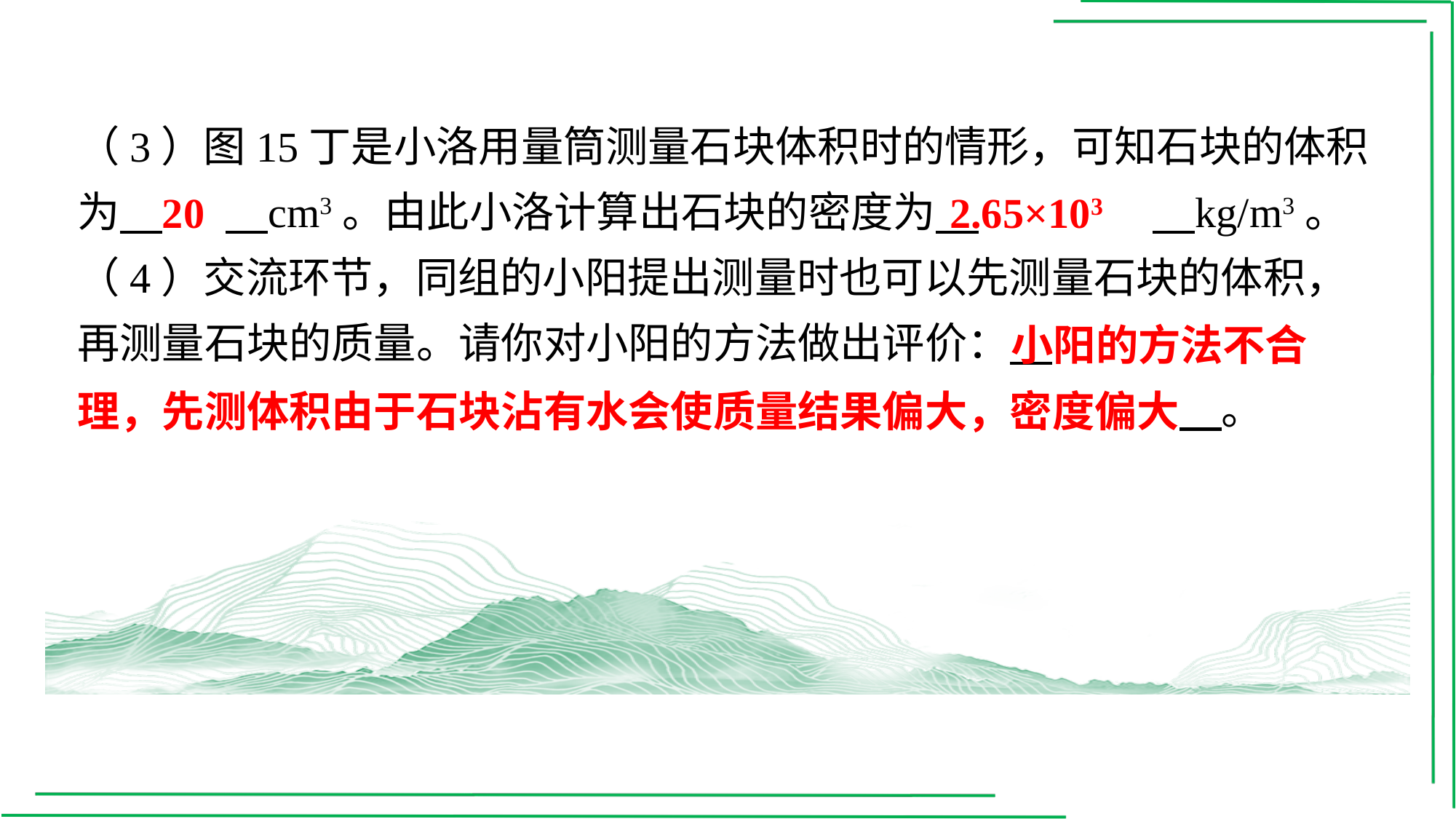

（3）图15丁是小洛用量筒测量石块体积时的情形，可知石块的体积为 　20　⁠cm3。由此小洛计算出石块的密度为 　2.65×103　⁠kg/m3。
（4）交流环节，同组的小阳提出测量时也可以先测量石块的体积，再测量石块的质量。请你对小阳的方法做出评价： 　小阳的方法不合理，先测体积由于石块沾有水会使质量结果偏大，密度偏大　⁠。
20
2.65×103
小阳的方法不合
理，先测体积由于石块沾有水会使质量结果偏大，密度偏大